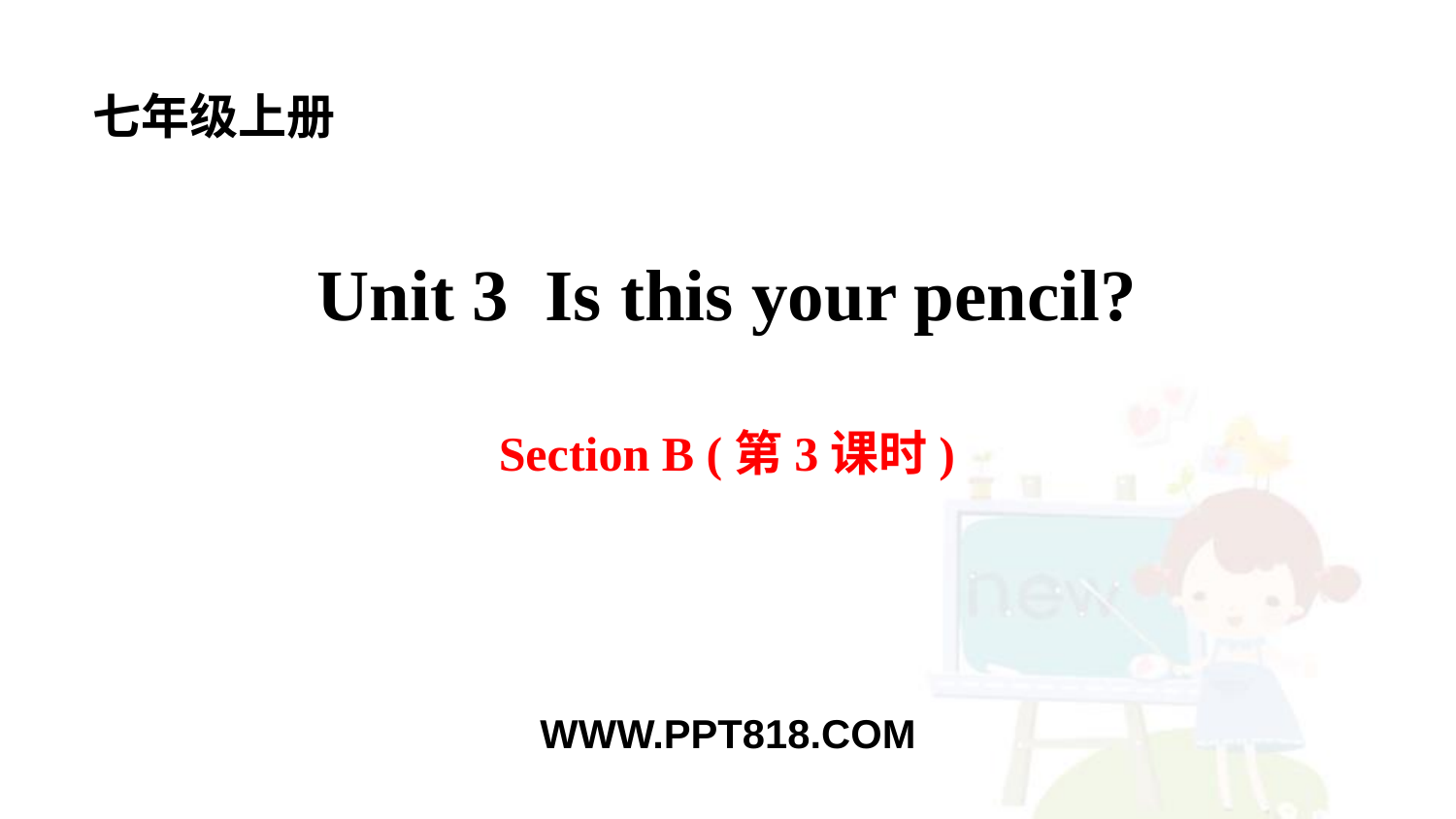

七年级上册
Unit 3  Is this your pencil?

Section B (第3课时)
WWW.PPT818.COM